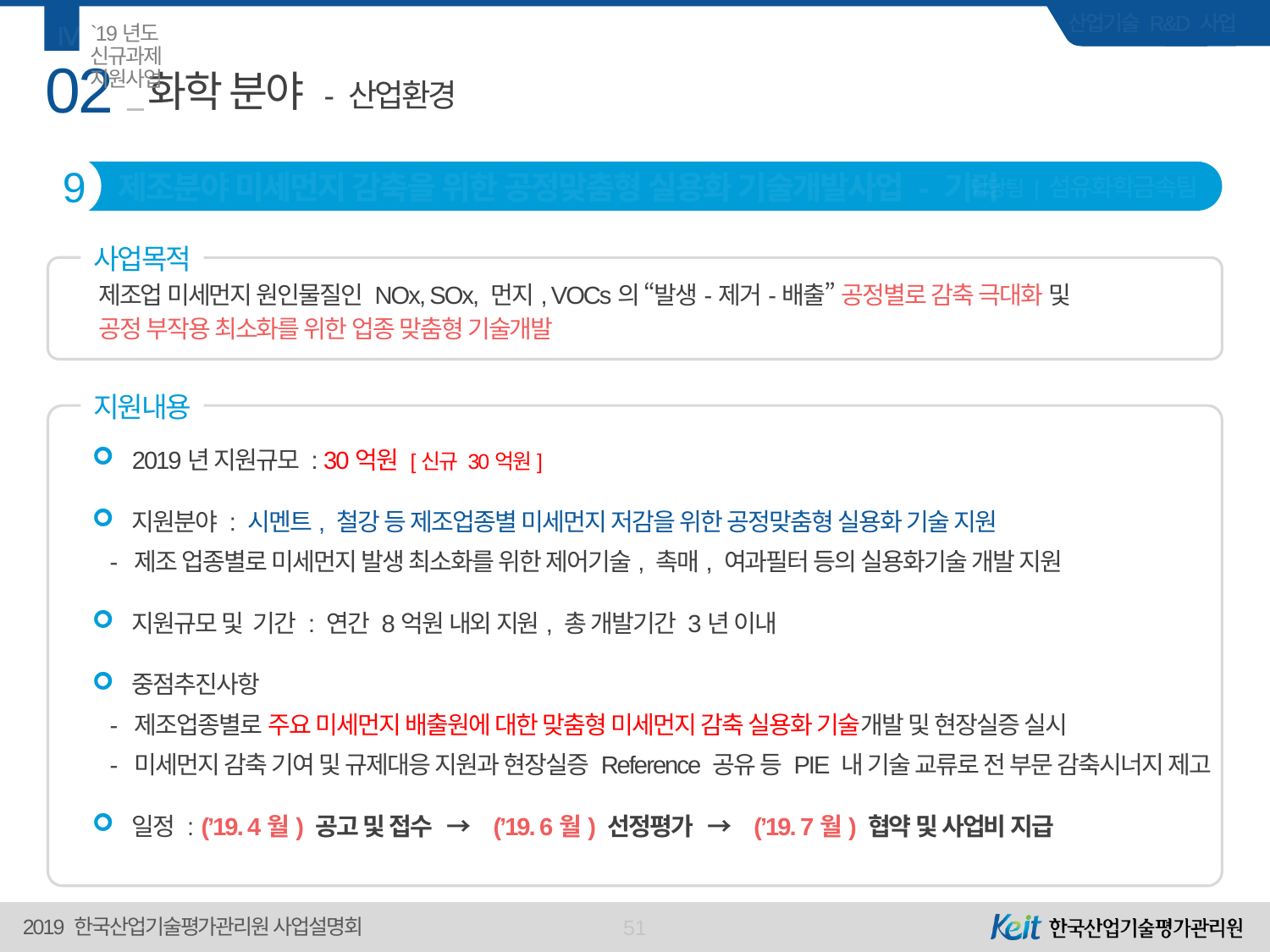

Ⅳ
`19년도 신규과제 지원사업
02
# 화학 분야 - 산업환경
9
제조분야 미세먼지 감축을 위한 공정맞춤형 실용화 기술개발사업 - 기타
담당팀 | 섬유화학금속팀
사업목적

제조업 미세먼지 원인물질인 NOx, SOx, 먼지, VOCs의 “발생-제거-배출” 공정별로 감축 극대화 및
공정 부작용 최소화를 위한 업종 맞춤형 기술개발
지원내용

2019년 지원규모 : 30억원 [신규 30억원]

지원분야 : 시멘트, 철강 등 제조업종별 미세먼지 저감을 위한 공정맞춤형 실용화 기술 지원
   -  제조 업종별로 미세먼지 발생 최소화를 위한 제어기술, 촉매, 여과필터 등의 실용화기술 개발 지원

지원규모 및  기간 : 연간 8억원 내외 지원, 총 개발기간 3년 이내

중점추진사항
   -  제조업종별로 주요 미세먼지 배출원에 대한 맞춤형 미세먼지 감축 실용화 기술개발 및 현장실증 실시
   -  미세먼지 감축 기여 및 규제대응 지원과 현장실증 Reference 공유 등 PIE 내 기술 교류로 전 부문 감축시너지 제고

일정 : (’19. 4월) 공고 및 접수   →   (’19. 6월) 선정평가   →   (’19. 7월) 협약 및 사업비 지급
51